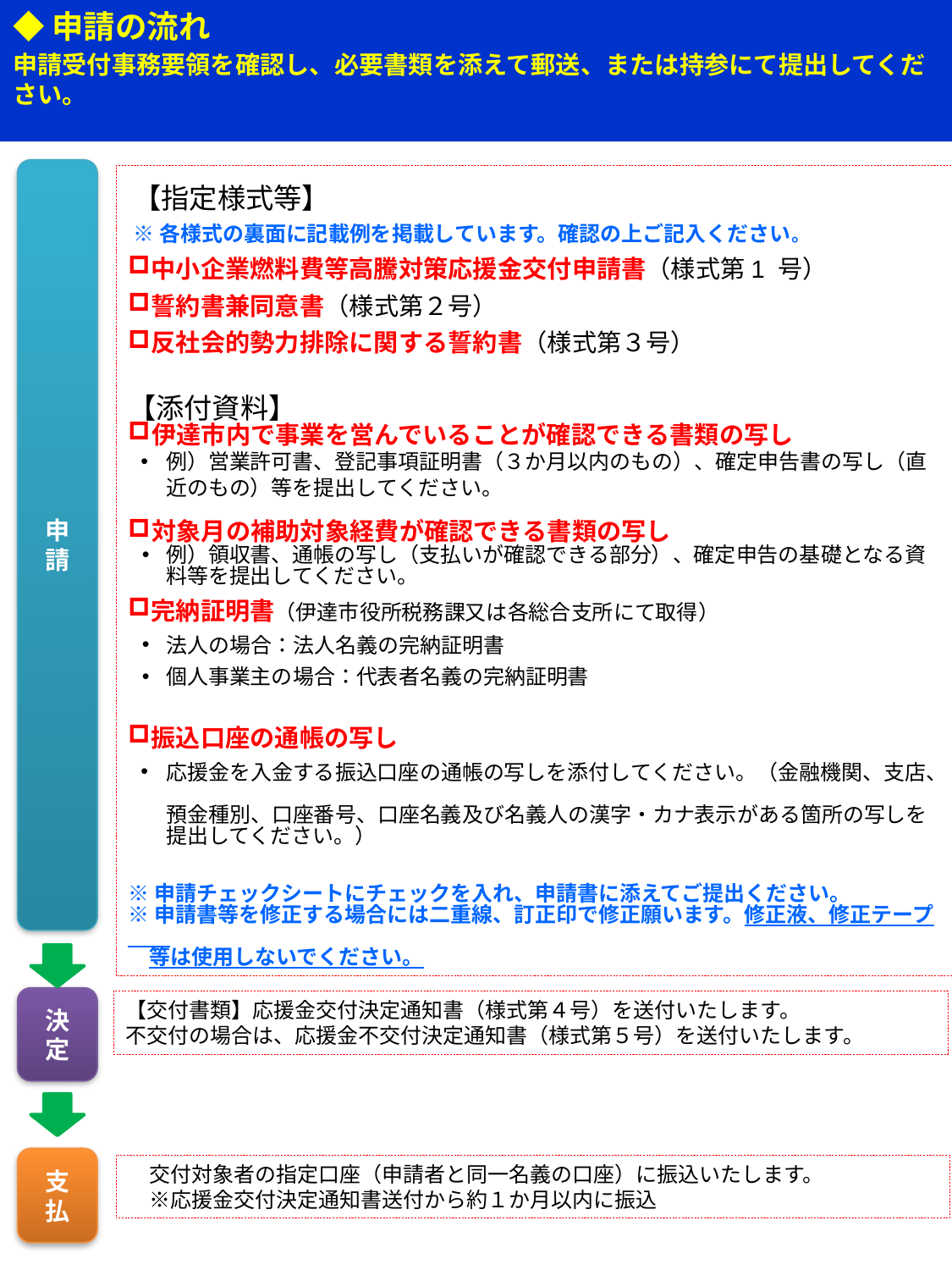

◆申請の流れ
申請受付事務要領を確認し、必要書類を添えて郵送、または持参にて提出してください。

申請

【指定様式等】
※各様式の裏面に記載例を掲載しています。確認の上ご記入ください。
中小企業燃料費等高騰対策応援金交付申請書（様式第1 号）
誓約書兼同意書（様式第２号）
反社会的勢力排除に関する誓約書（様式第３号）

【添付資料】
伊達市内で事業を営んでいることが確認できる書類の写し
例）営業許可書、登記事項証明書（３か月以内のもの）、確定申告書の写し（直近のもの）等を提出してください。

対象月の補助対象経費が確認できる書類の写し
例）領収書、通帳の写し（支払いが確認できる部分）、確定申告の基礎となる資料等を提出してください。
完納証明書（伊達市役所税務課又は各総合支所にて取得）
法人の場合：法人名義の完納証明書
個人事業主の場合：代表者名義の完納証明書

振込口座の通帳の写し
応援金を入金する振込口座の通帳の写しを添付してください。（金融機関、支店、　
預金種別、口座番号、口座名義及び名義人の漢字・カナ表示がある箇所の写しを
提出してください。）

※申請チェックシートにチェックを入れ、申請書に添えてご提出ください。
※申請書等を修正する場合には二重線、訂正印で修正願います。修正液、修正テープ
　等は使用しないでください。

決定
【交付書類】応援金交付決定通知書（様式第４号）を送付いたします。
不交付の場合は、応援金不交付決定通知書（様式第５号）を送付いたします。

支払
　交付対象者の指定口座（申請者と同一名義の口座）に振込いたします。
　※応援金交付決定通知書送付から約１か月以内に振込